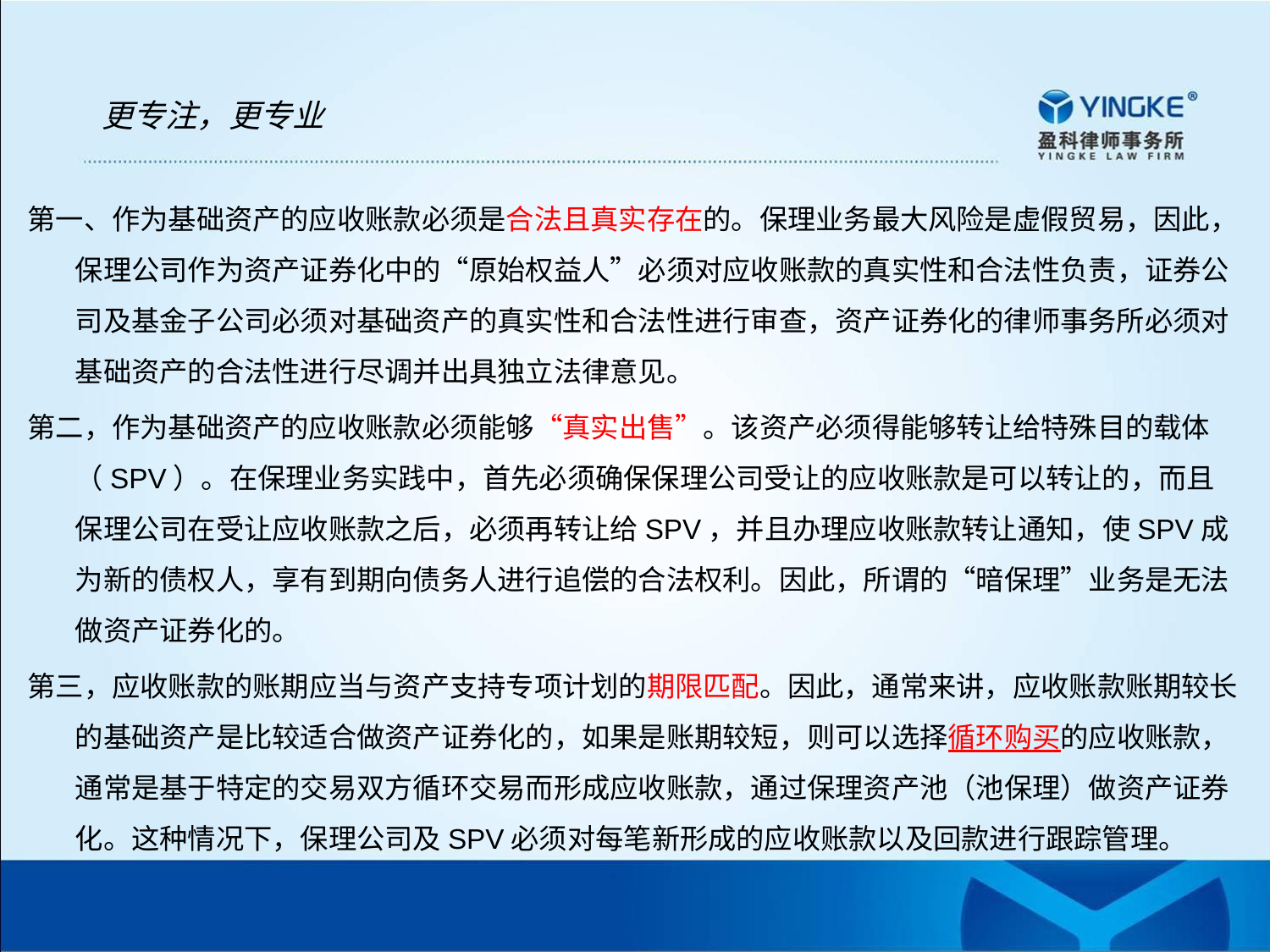

更专注，更专业
第一、作为基础资产的应收账款必须是合法且真实存在的。保理业务最大风险是虚假贸易，因此，保理公司作为资产证券化中的“原始权益人”必须对应收账款的真实性和合法性负责，证券公司及基金子公司必须对基础资产的真实性和合法性进行审查，资产证券化的律师事务所必须对基础资产的合法性进行尽调并出具独立法律意见。
第二，作为基础资产的应收账款必须能够“真实出售”。该资产必须得能够转让给特殊目的载体（SPV）。在保理业务实践中，首先必须确保保理公司受让的应收账款是可以转让的，而且保理公司在受让应收账款之后，必须再转让给SPV，并且办理应收账款转让通知，使SPV成为新的债权人，享有到期向债务人进行追偿的合法权利。因此，所谓的“暗保理”业务是无法做资产证券化的。
第三，应收账款的账期应当与资产支持专项计划的期限匹配。因此，通常来讲，应收账款账期较长的基础资产是比较适合做资产证券化的，如果是账期较短，则可以选择循环购买的应收账款，通常是基于特定的交易双方循环交易而形成应收账款，通过保理资产池（池保理）做资产证券化。这种情况下，保理公司及SPV必须对每笔新形成的应收账款以及回款进行跟踪管理。